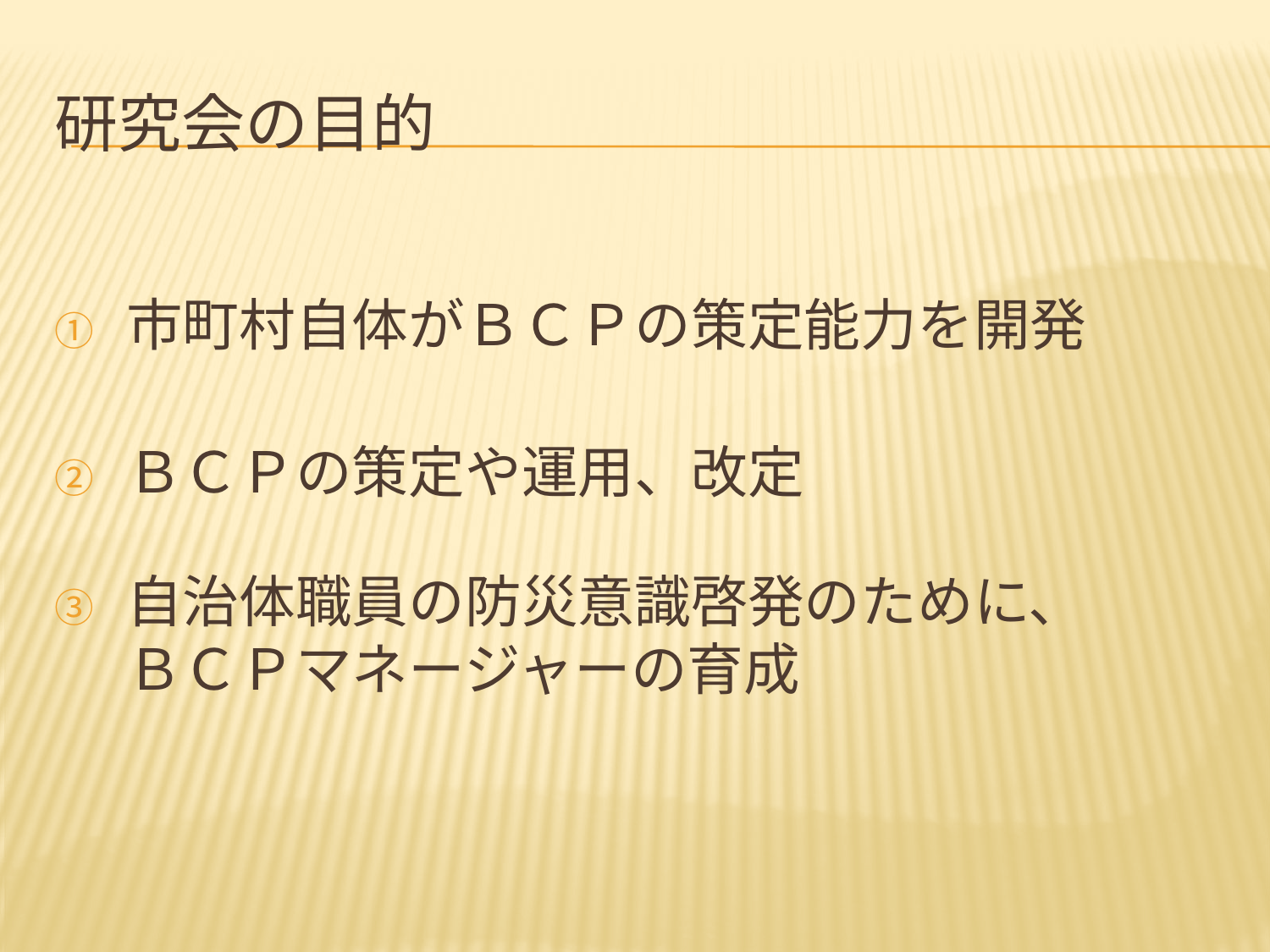

# 研究会の目的
市町村自体がＢＣＰの策定能力を開発
ＢＣＰの策定や運用、改定

自治体職員の防災意識啓発のために、
ＢＣＰマネージャーの育成